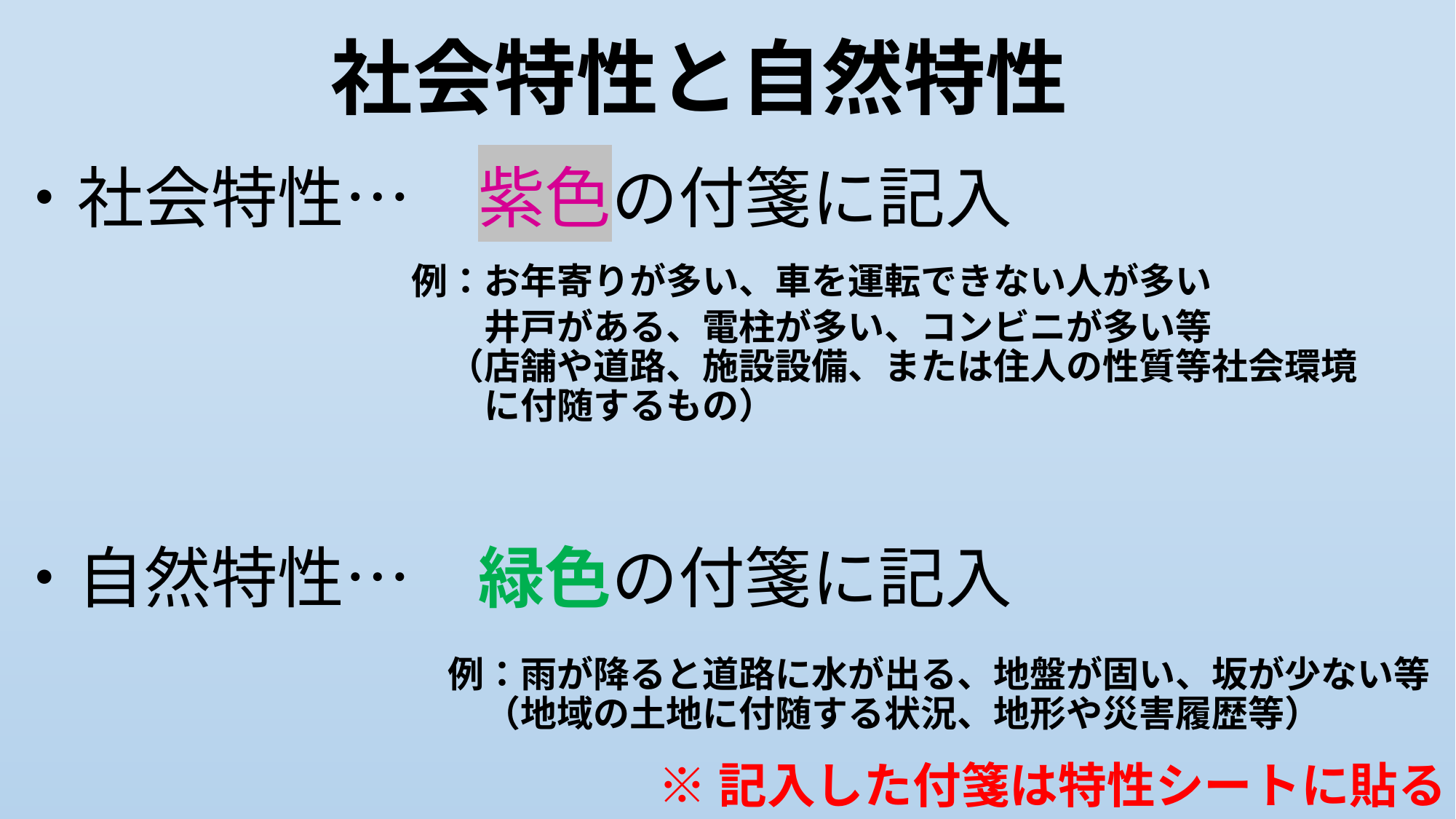

# ・社会特性…　紫色の付箋に記入 　　　　　　例：お年寄りが多い、車を運転できない人が多い 　　　　　　　　　　　　　井戸がある、電柱が多い、コンビニが多い等 　　　　　　　　　　　　（店舗や道路、施設設備、または住人の性質等社会環境 　　　　　　　　　　　　　に付随するもの） ・自然特性…　緑色の付箋に記入 　　　　　　　　　　　　 　　　　　　　　　　　　例：雨が降ると道路に水が出る、地盤が固い、坂が少ない等 　　　　　　　　　　　　　（地域の土地に付随する状況、地形や災害履歴等）
社会特性と自然特性
※記入した付箋は特性シートに貼る